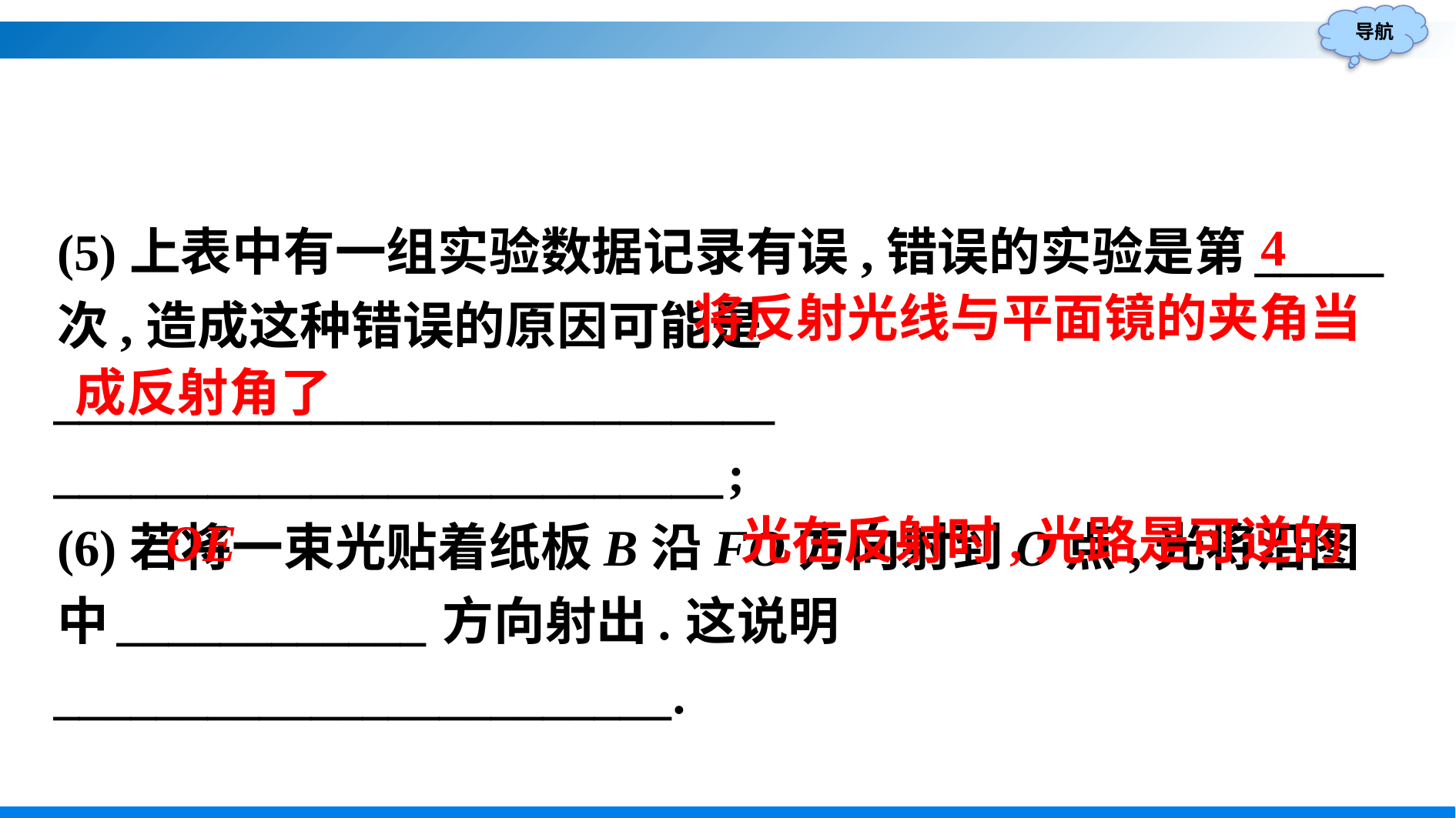

(5)上表中有一组实验数据记录有误,错误的实验是第_____次,造成这种错误的原因可能是____________________________
__________________________;
(6)若将一束光贴着纸板B沿FO方向射到O点,光将沿图中____________方向射出.这说明________________________.
4
将反射光线与平面镜的夹角当
成反射角了
光在反射时,光路是可逆的
OE